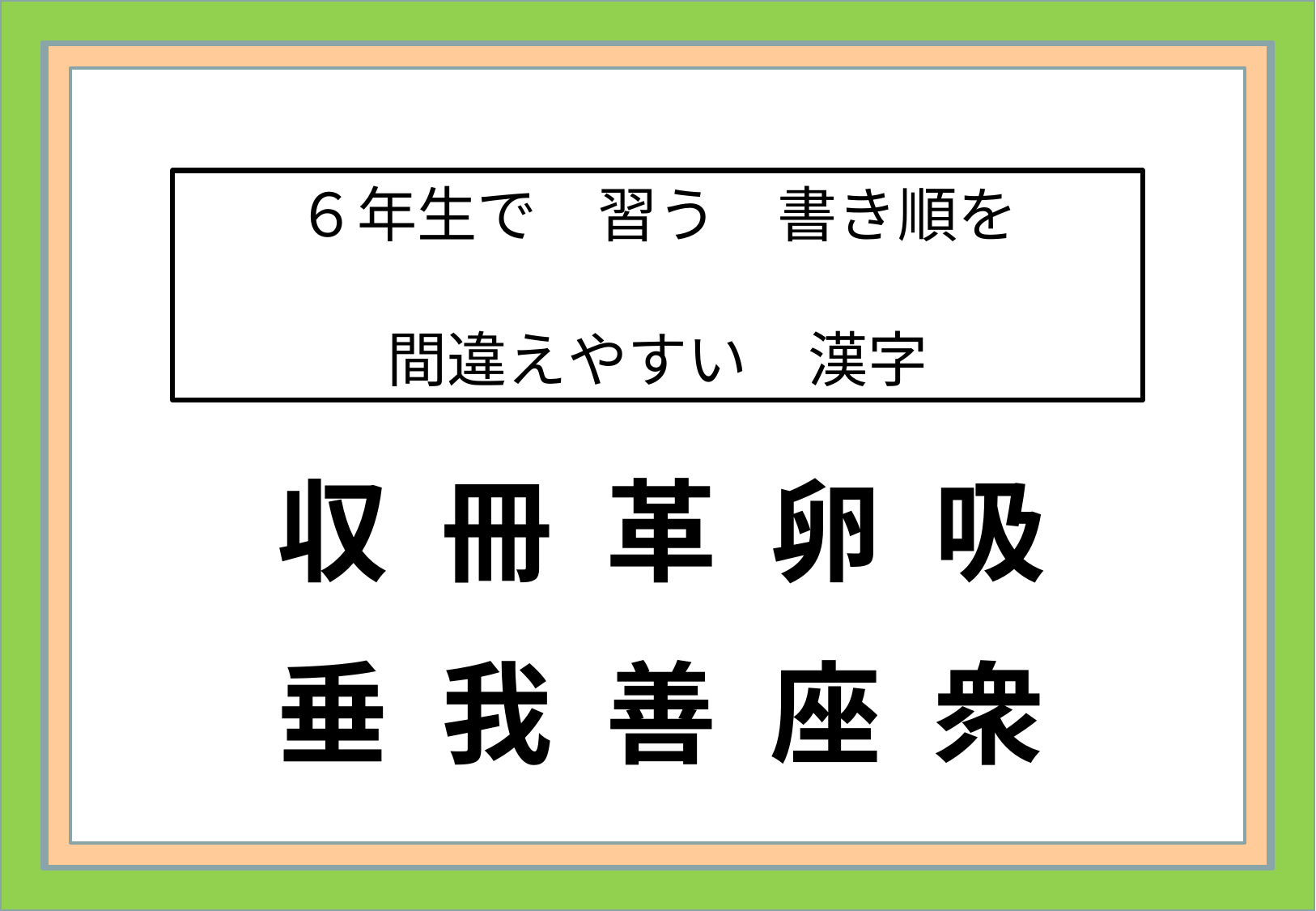

# ６年生で　習う　書き順を 間違えやすい　漢字
収
冊
革
卵
吸
垂
我
善
座
衆